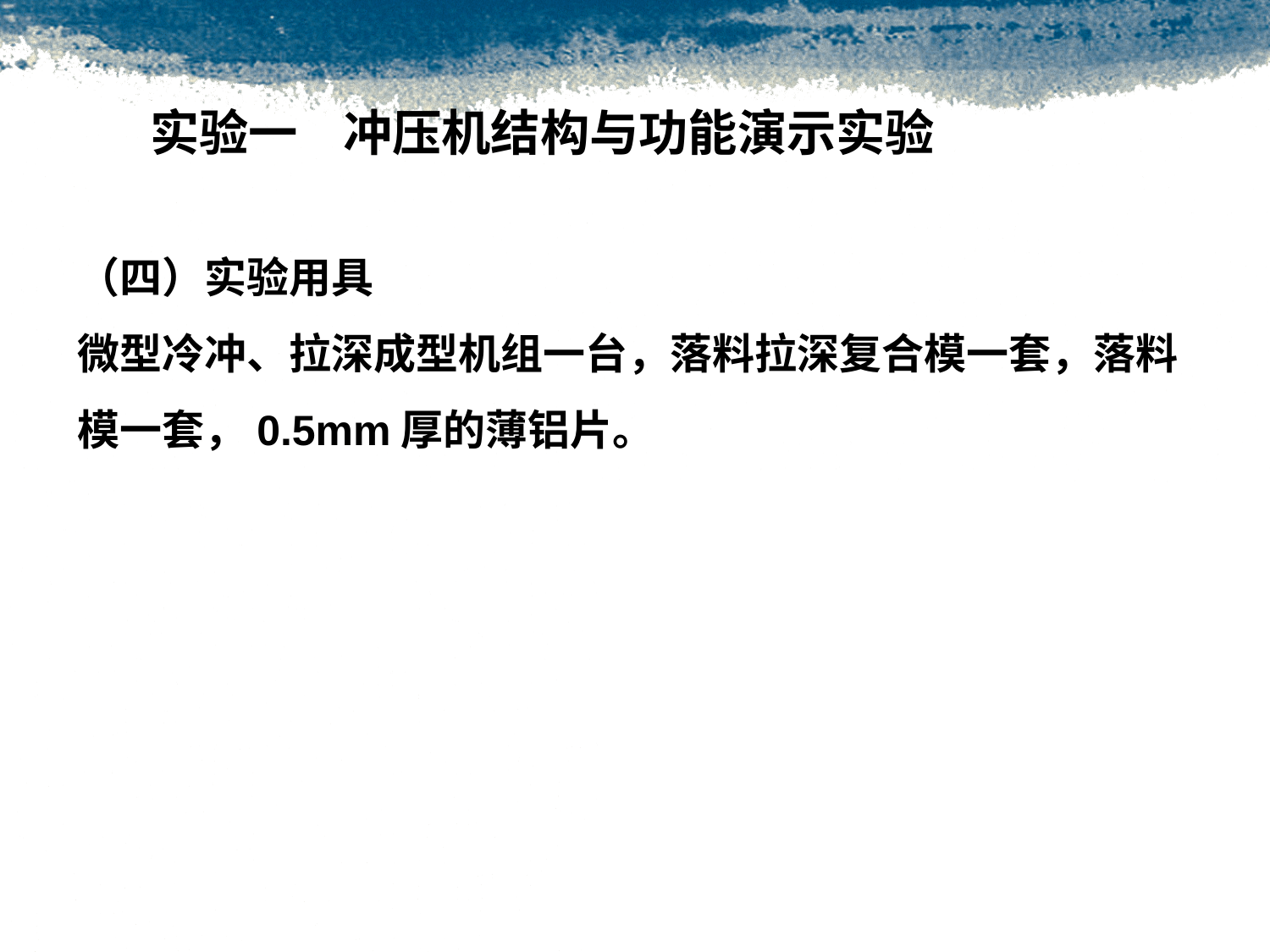

#
实验一    冲压机结构与功能演示实验
（四）实验用具
微型冷冲、拉深成型机组一台，落料拉深复合模一套，落料模一套，0.5mm厚的薄铝片。